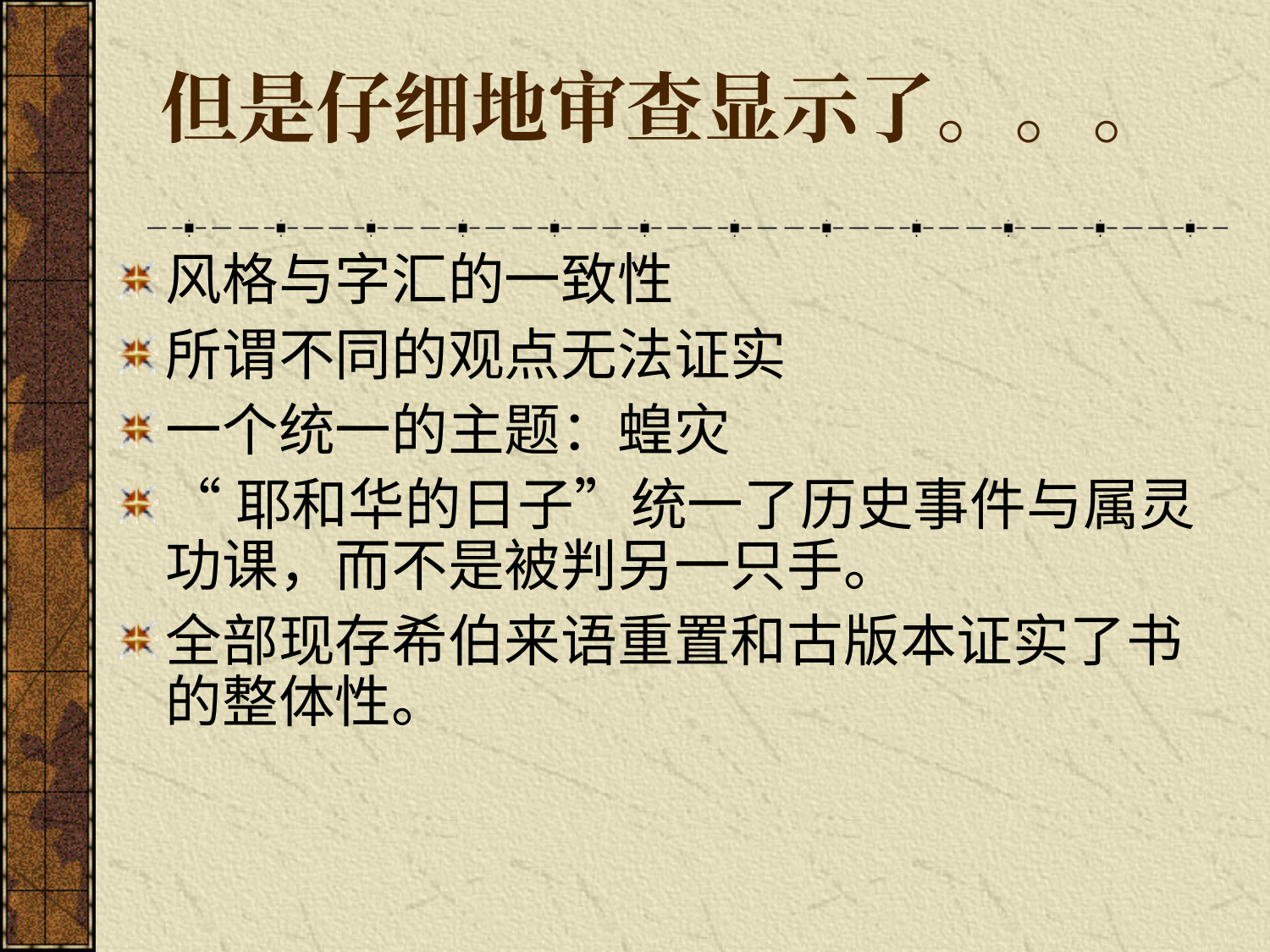

但是仔细地审查显示了。。。
风格与字汇的一致性
所谓不同的观点无法证实
一个统一的主题：蝗灾
“耶和华的日子”统一了历史事件与属灵功课，而不是被判另一只手。
全部现存希伯来语重置和古版本证实了书的整体性。